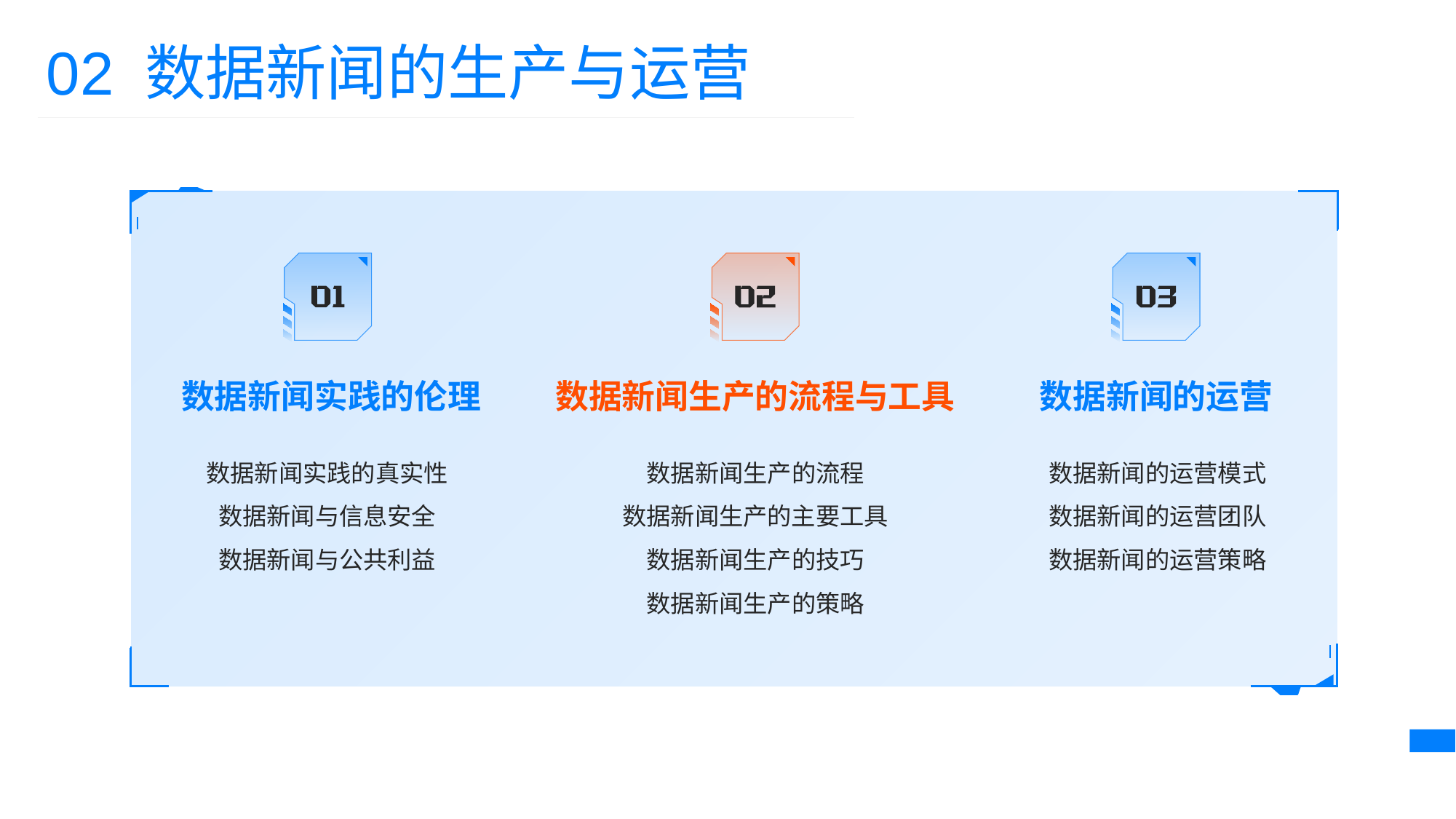

02 数据新闻的生产与运营

数据新闻实践的伦理
数据新闻实践的真实性
数据新闻与信息安全
数据新闻与公共利益

数据新闻生产的流程与工具
数据新闻生产的流程
数据新闻生产的主要工具数据新闻生产的技巧
数据新闻生产的策略

数据新闻的运营
数据新闻的运营模式
数据新闻的运营团队
数据新闻的运营策略